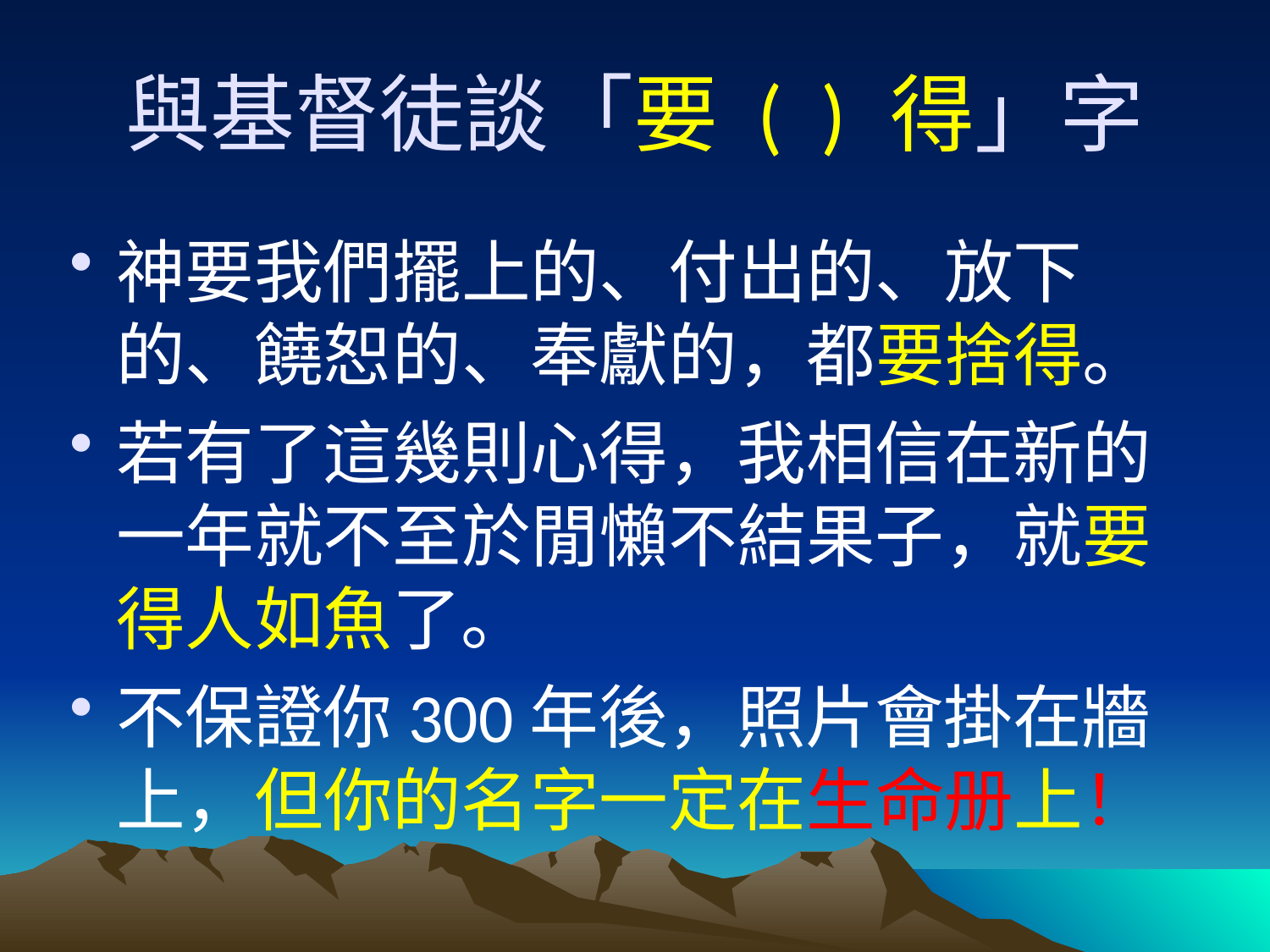

# 與基督徒談「要 (  ) 得」字
神要我們擺上的、付出的、放下的、饒恕的、奉獻的，都要捨得。
若有了這幾則心得，我相信在新的一年就不至於閒懶不結果子，就要得人如魚了。
不保證你300年後，照片會掛在牆上，但你的名字一定在生命册上！